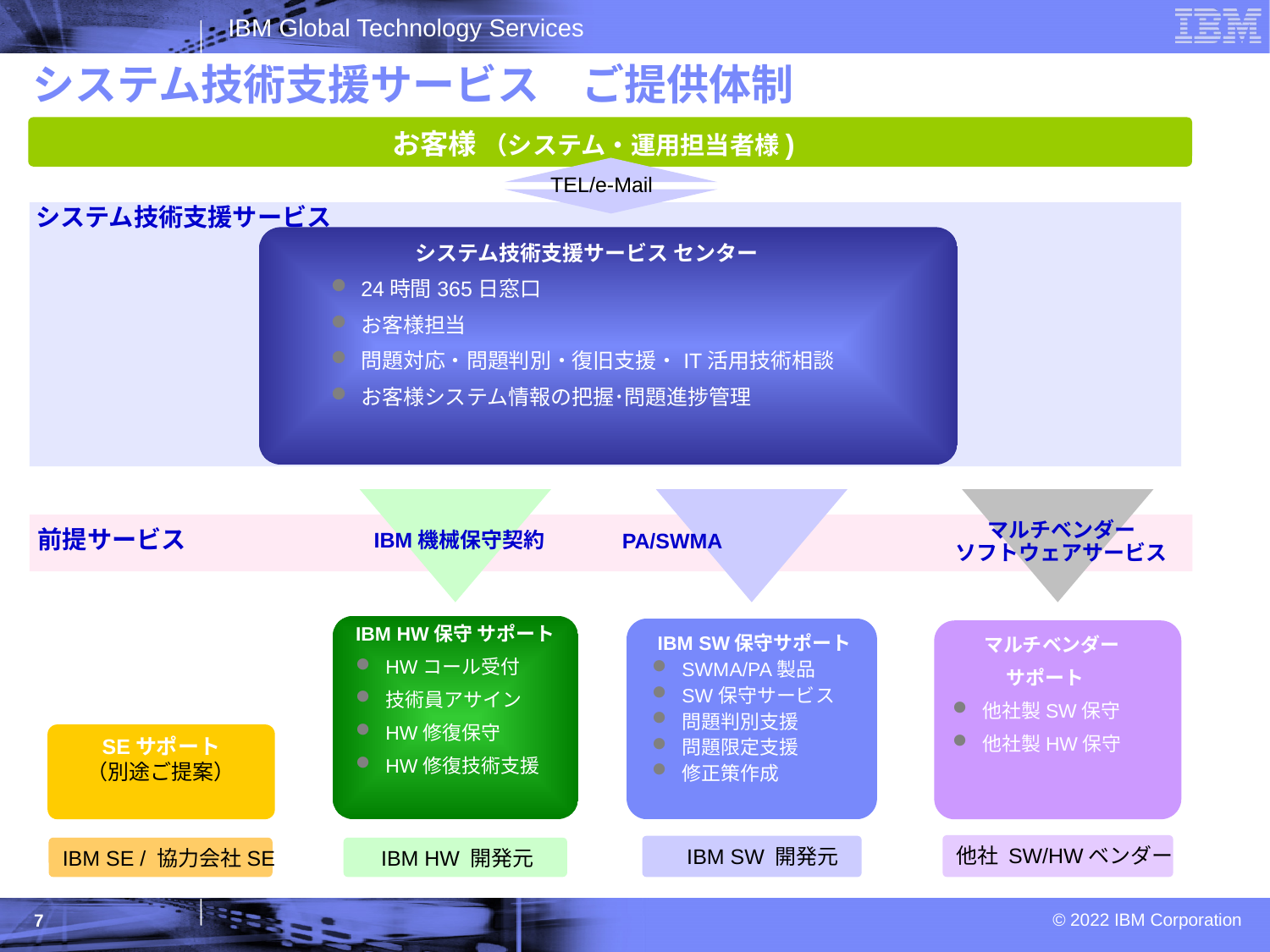

# システム技術支援サービス　ご提供体制

お客様 （システム・運用担当者様)

TEL/e-Mail
システム技術支援サービス

　　　　システム技術支援サービス センター
24時間365日窓口
お客様担当
問題対応・問題判別・復旧支援・IT活用技術相談
お客様システム情報の把握･問題進捗管理

マルチベンダー
ソフトウェアサービス

前提サービス
IBM機械保守契約
PA/SWMA
IBM HW保守 サポート
HWコール受付
技術員アサイン
HW修復保守
HW修復技術支援
 IBM SW保守サポート
SWMA/PA製品
SW保守サービス
問題判別支援
問題限定支援
修正策作成
      マルチベンダー
           サポート
他社製SW保守
他社製HW保守

SEサポート
（別途ご提案）
他社 SW/HWベンダー
　 IBM SW 開発元

IBM SE / 協力会社SE

    IBM HW 開発元

7